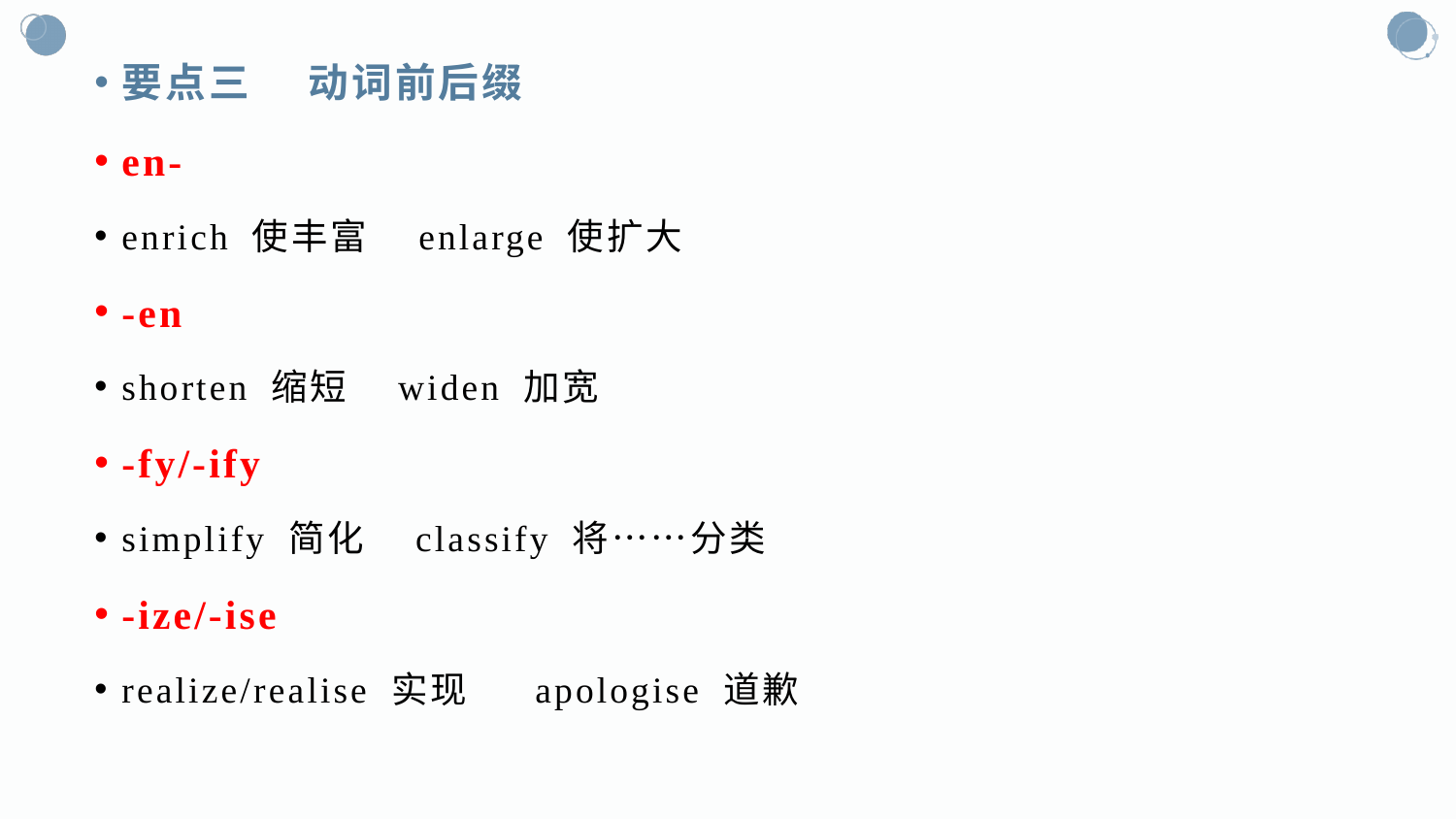

要点三 　动词前后缀
en-
enrich 使丰富　enlarge 使扩大
-en
shorten 缩短　widen 加宽
-fy/-ify
simplify 简化　classify 将……分类
-ize/-ise
realize/realise 实现     apologise 道歉